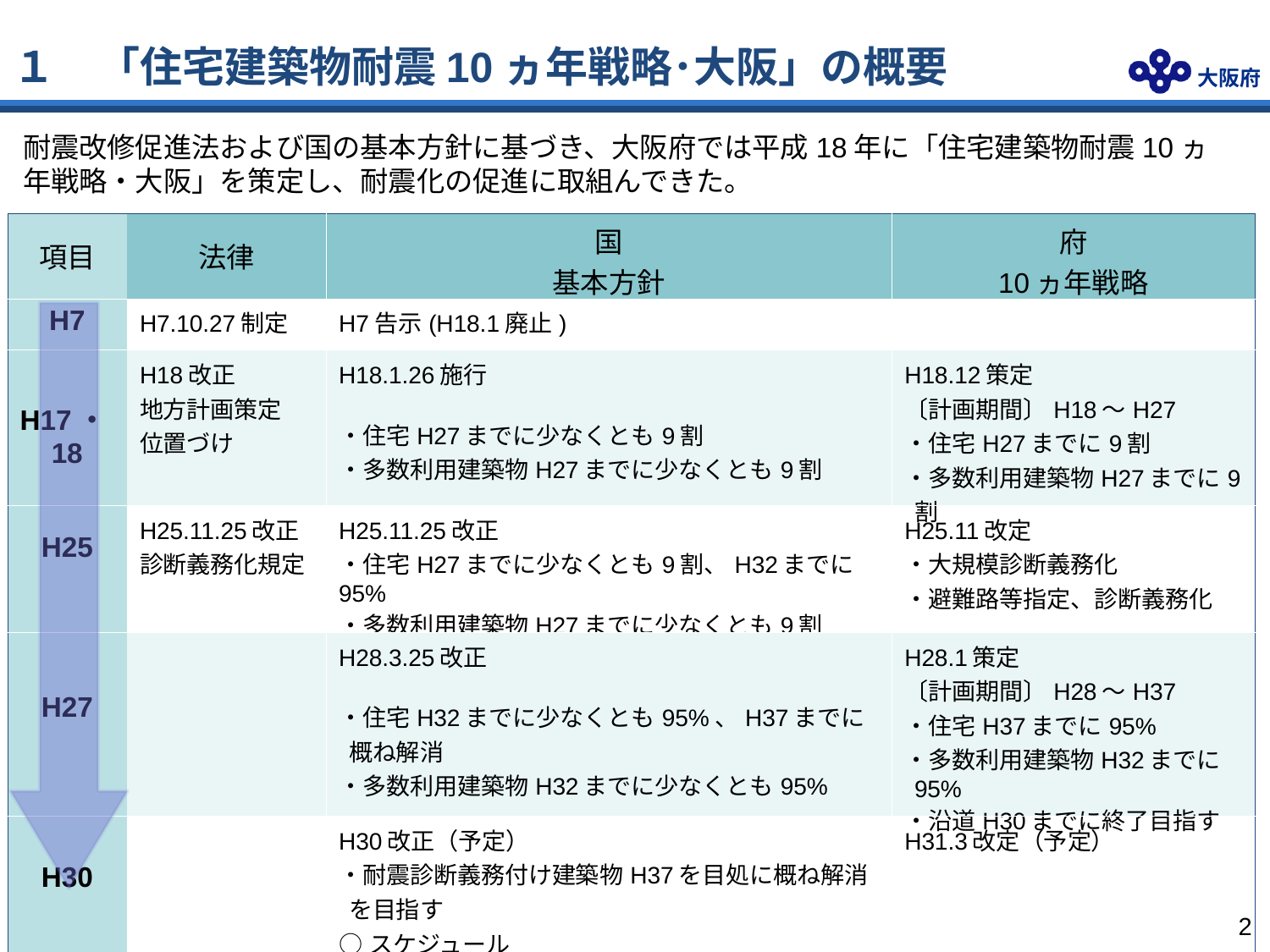

１　「住宅建築物耐震10ヵ年戦略･大阪」の概要
耐震改修促進法および国の基本方針に基づき、大阪府では平成18年に「住宅建築物耐震10ヵ年戦略・大阪」を策定し、耐震化の促進に取組んできた。
| 項目 | 法律 | 国 基本方針 | 府 10ヵ年戦略 |
| --- | --- | --- | --- |
| H7 | H7.10.27制定 | H7告示(H18.1廃止) |  |
| H17・18 | H18改正 地方計画策定 位置づけ | H18.1.26施行 ・住宅H27までに少なくとも9割 ・多数利用建築物H27までに少なくとも9割 | H18.12策定　 〔計画期間〕H18～H27 ・住宅H27までに9割 ・多数利用建築物H27までに9割 |
| H25 | H25.11.25改正 診断義務化規定 | H25.11.25改正 ・住宅H27までに少なくとも9割、H32までに95% ・多数利用建築物H27までに少なくとも9割 | H25.11改定 ・大規模診断義務化 ・避難路等指定、診断義務化 |
| H27 |  | H28.3.25改正 ・住宅H32までに少なくとも95%、H37までに概ね解消 ・多数利用建築物H32までに少なくとも95% | H28.1策定 〔計画期間〕H28～H37 ・住宅H37までに95% ・多数利用建築物H32までに95% ・沿道H30までに終了目指す |
| H30 |  | H30改正（予定） ・耐震診断義務付け建築物H37を目処に概ね解消を目指す ○スケジュール ・7月 パブコメ　　・8月 改正 | H31.3改定（予定） |

2